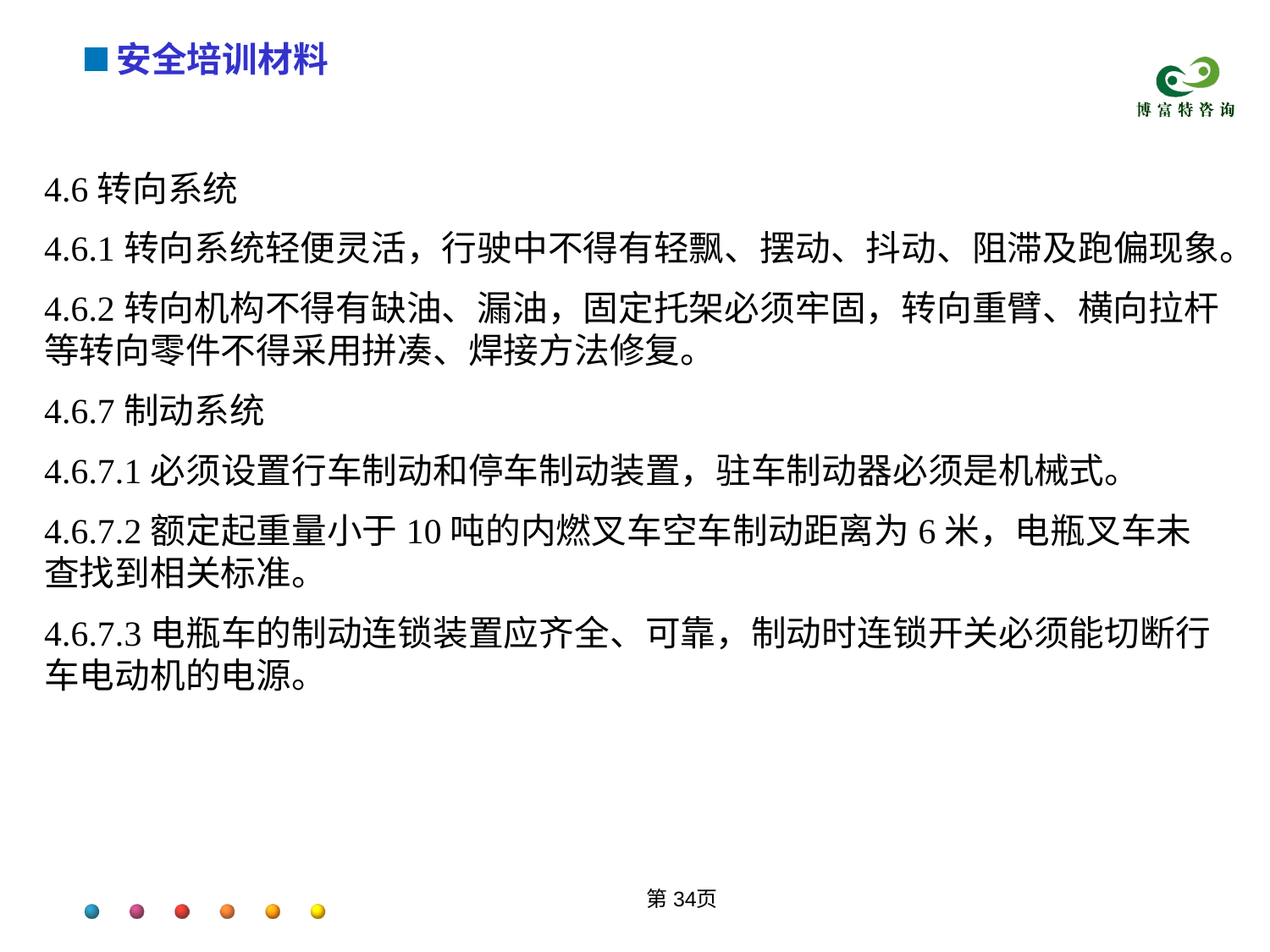

4.6转向系统
4.6.1转向系统轻便灵活，行驶中不得有轻飘、摆动、抖动、阻滞及跑偏现象。
4.6.2转向机构不得有缺油、漏油，固定托架必须牢固，转向重臂、横向拉杆等转向零件不得采用拼凑、焊接方法修复。
4.6.7制动系统
4.6.7.1必须设置行车制动和停车制动装置，驻车制动器必须是机械式。
4.6.7.2额定起重量小于10吨的内燃叉车空车制动距离为6米，电瓶叉车未查找到相关标准。
4.6.7.3电瓶车的制动连锁装置应齐全、可靠，制动时连锁开关必须能切断行车电动机的电源。